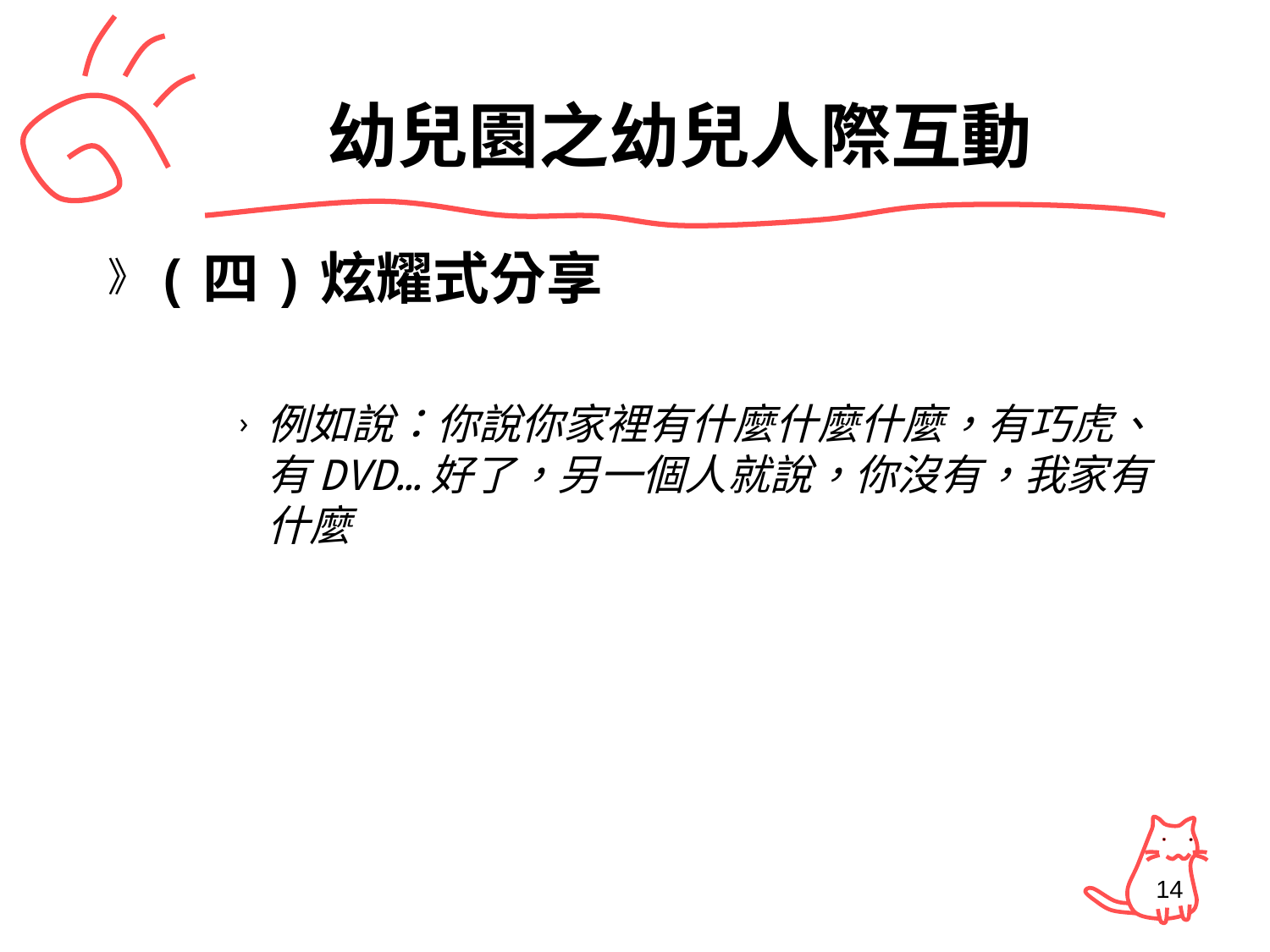

# 幼兒園之幼兒人際互動
(四)炫耀式分享

例如說：你說你家裡有什麼什麼什麼，有巧虎、有DVD…好了，另一個人就說，你沒有，我家有什麼
14